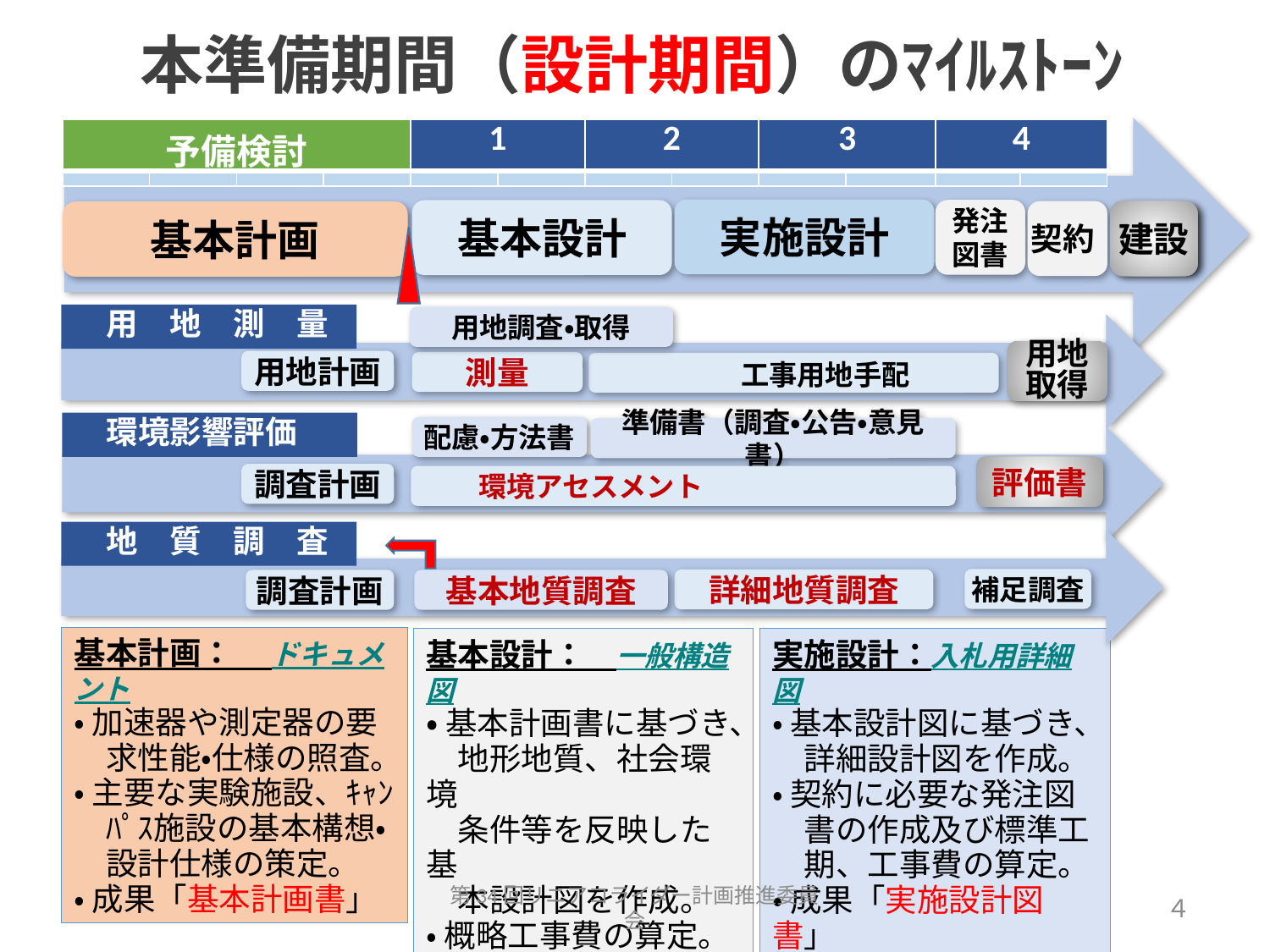

# 本準備期間（設計期間）のﾏｲﾙｽﾄｰﾝ

| 予備検討 |  |  |  | 1 |  | 2 |  | 3 |  | 4 |  |
| --- | --- | --- | --- | --- | --- | --- | --- | --- | --- | --- | --- |
|  |  |  |  |  |  |  |  |  |  |  |  |
実施設計
発注図書
基本設計
契約
建設
基本計画

　用　地　測　量
用地調査・取得

用地取得
用地計画
測量
　　工事用地手配
　環境影響評価
配慮・方法書
準備書（調査・公告・意見書）

評価書
調査計画
　　環境アセスメント
　地　質　調　査

補足調査
詳細地質調査
調査計画
基本地質調査
基本計画：　 ドキュメント
・ 加速器や測定器の要
　求性能・仕様の照査。
・ 主要な実験施設、ｷｬﾝ
　ﾊﾟｽ施設の基本構想・
　設計仕様の策定。
・ 成果「基本計画書」
基本設計：　一般構造図
・ 基本計画書に基づき、
　地形地質、社会環境
　条件等を反映した基
　本設計図を作成。
・ 概略工事費の算定。
・ 成果「基本設計図書」
実施設計：入札用詳細図
・ 基本設計図に基づき、
　詳細設計図を作成。
・ 契約に必要な発注図
　書の作成及び標準工
　期、工事費の算定。
・ 成果「実施設計図書」
４
第34回リニアコライダー計画推進委員会